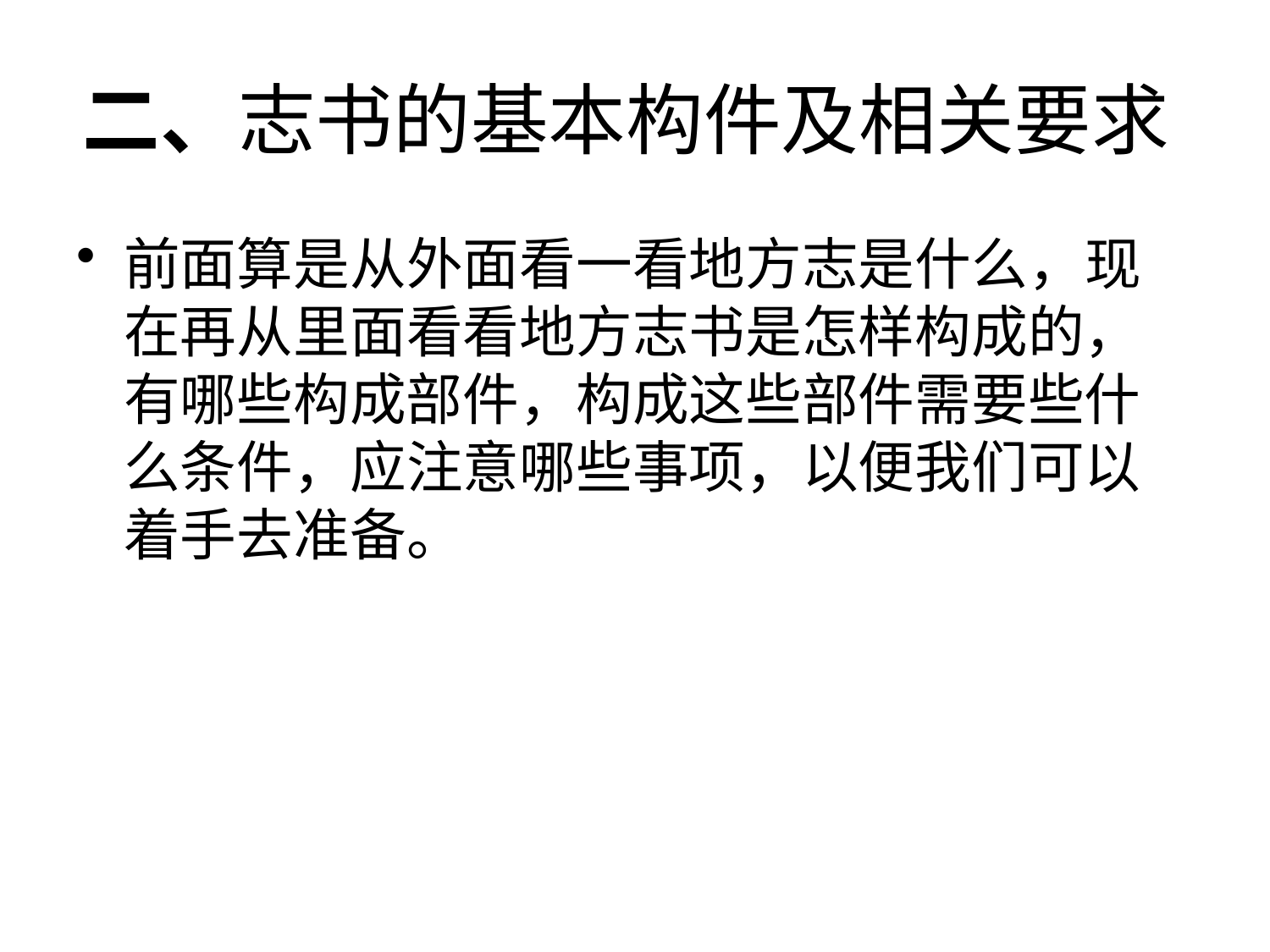

# 二、志书的基本构件及相关要求
前面算是从外面看一看地方志是什么，现在再从里面看看地方志书是怎样构成的，有哪些构成部件，构成这些部件需要些什么条件，应注意哪些事项，以便我们可以着手去准备。